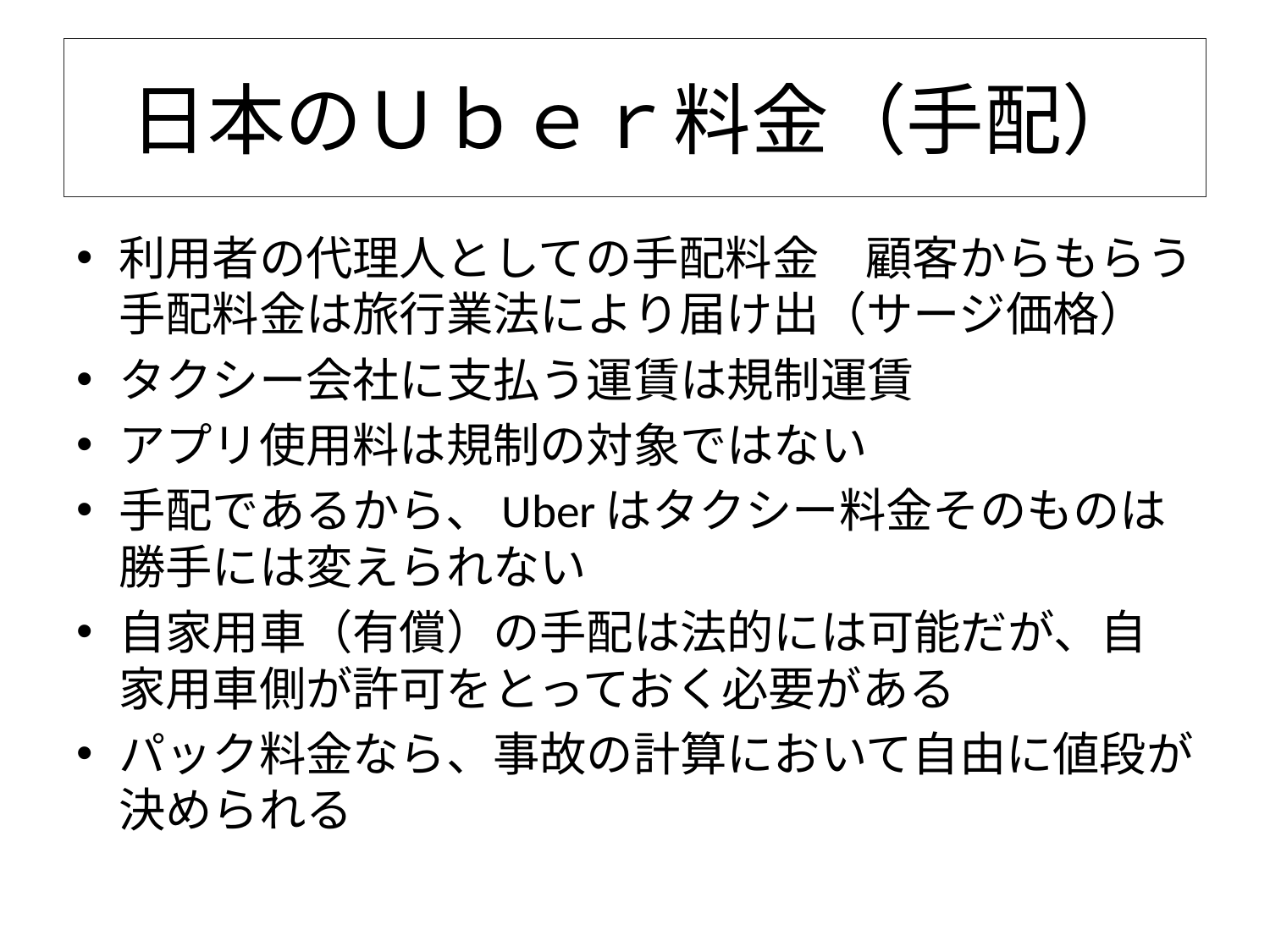

# 日本のＵｂｅｒ料金（手配）
利用者の代理人としての手配料金　顧客からもらう手配料金は旅行業法により届け出（サージ価格）
タクシー会社に支払う運賃は規制運賃
アプリ使用料は規制の対象ではない
手配であるから、Uberはタクシー料金そのものは勝手には変えられない
自家用車（有償）の手配は法的には可能だが、自家用車側が許可をとっておく必要がある
パック料金なら、事故の計算において自由に値段が決められる